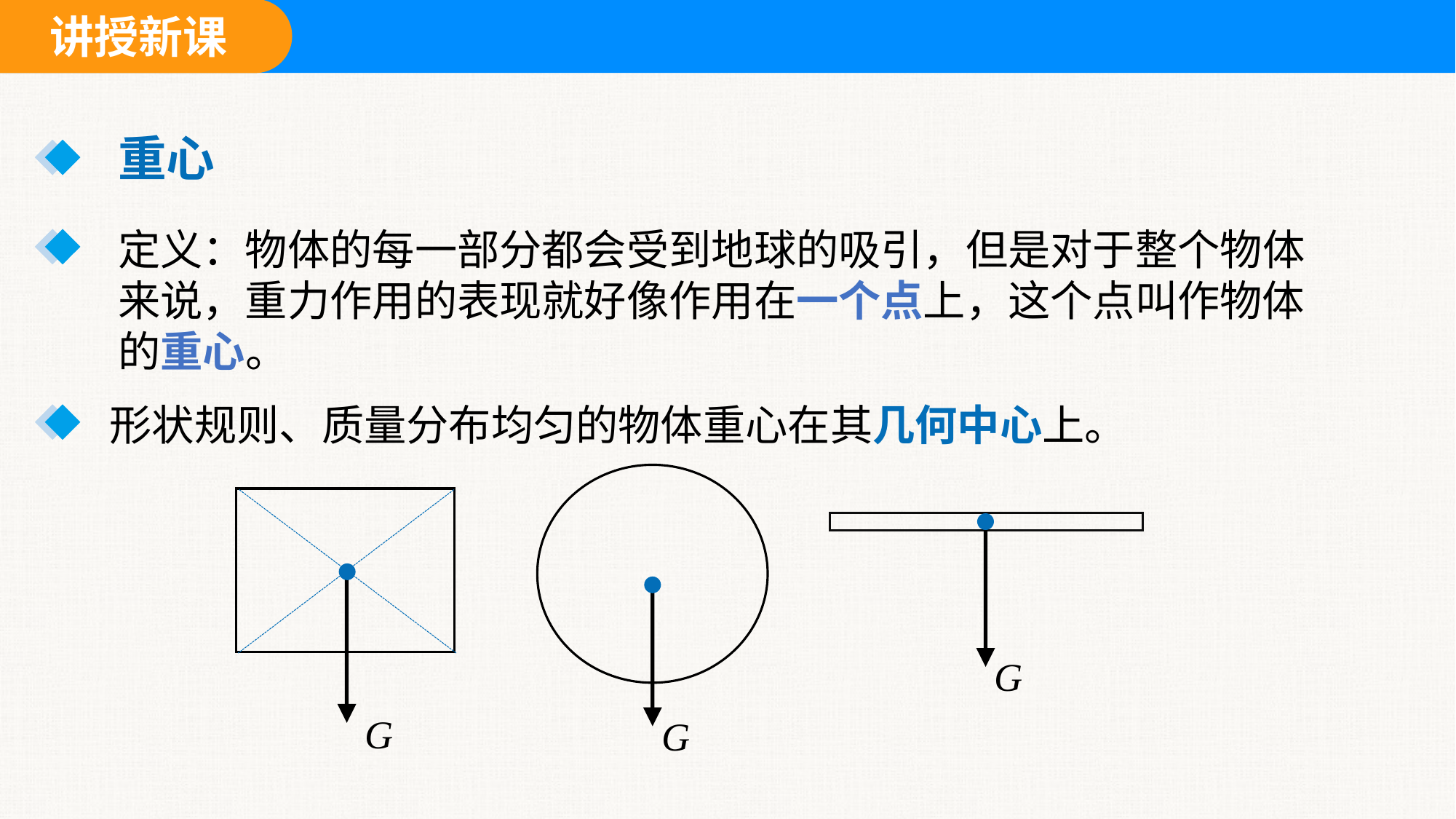

重心

定义：物体的每一部分都会受到地球的吸引，但是对于整个物体来说，重力作用的表现就好像作用在一个点上，这个点叫作物体的重心。

形状规则、质量分布均匀的物体重心在其几何中心上。

G

G

G